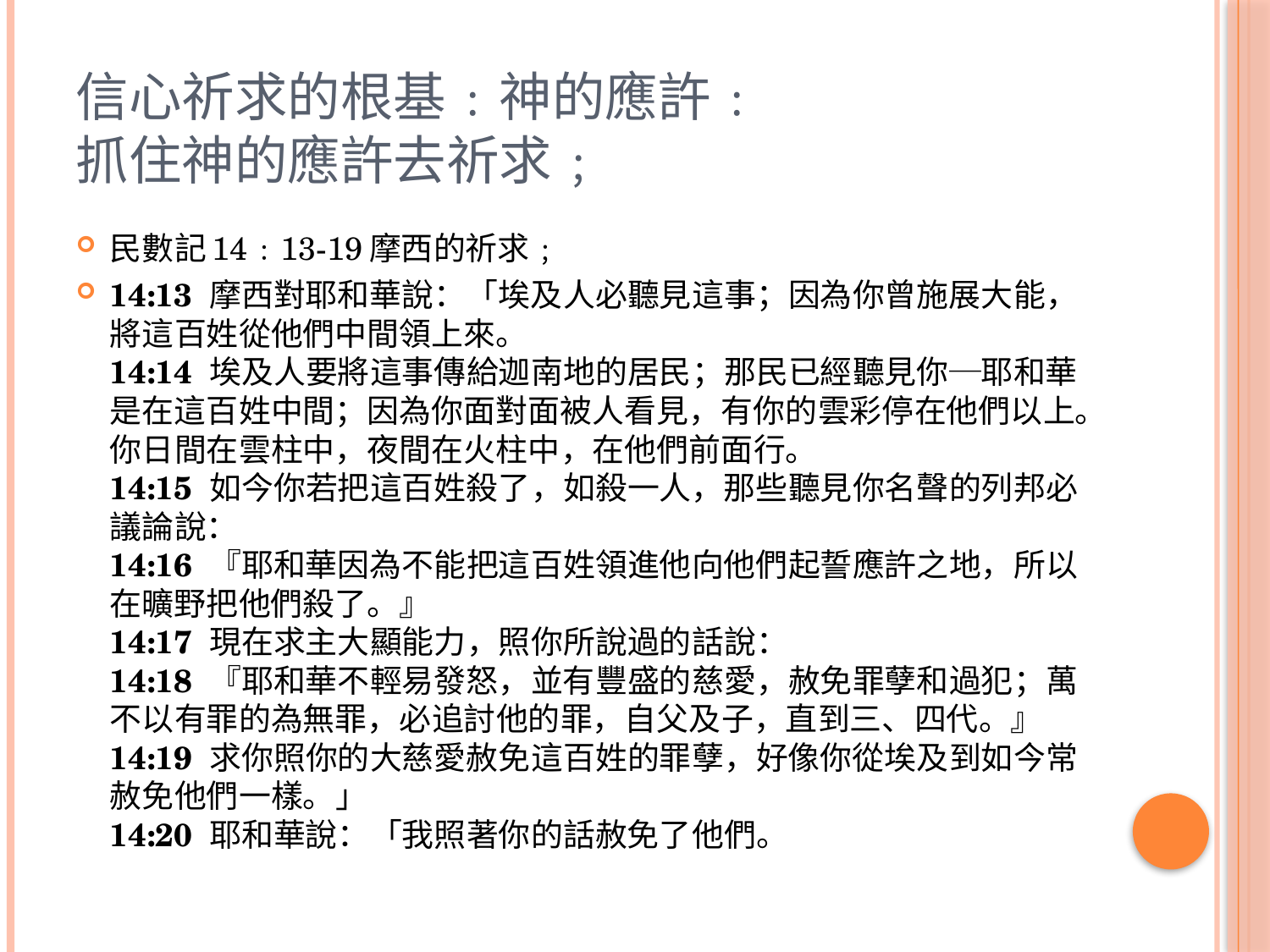

# 信心祈求的根基﹕神的應許﹕ 抓住神的應許去祈求﹔
民數記14﹕13-19摩西的祈求﹔
14:13 摩西對耶和華說：「埃及人必聽見這事；因為你曾施展大能，將這百姓從他們中間領上來。
14:14 埃及人要將這事傳給迦南地的居民；那民已經聽見你─耶和華是在這百姓中間；因為你面對面被人看見，有你的雲彩停在他們以上。你日間在雲柱中，夜間在火柱中，在他們前面行。
14:15 如今你若把這百姓殺了，如殺一人，那些聽見你名聲的列邦必議論說：
14:16 『耶和華因為不能把這百姓領進他向他們起誓應許之地，所以在曠野把他們殺了。』
14:17 現在求主大顯能力，照你所說過的話說：
14:18 『耶和華不輕易發怒，並有豐盛的慈愛，赦免罪孽和過犯；萬不以有罪的為無罪，必追討他的罪，自父及子，直到三、四代。』
14:19 求你照你的大慈愛赦免這百姓的罪孽，好像你從埃及到如今常赦免他們一樣。」
14:20 耶和華說：「我照著你的話赦免了他們。